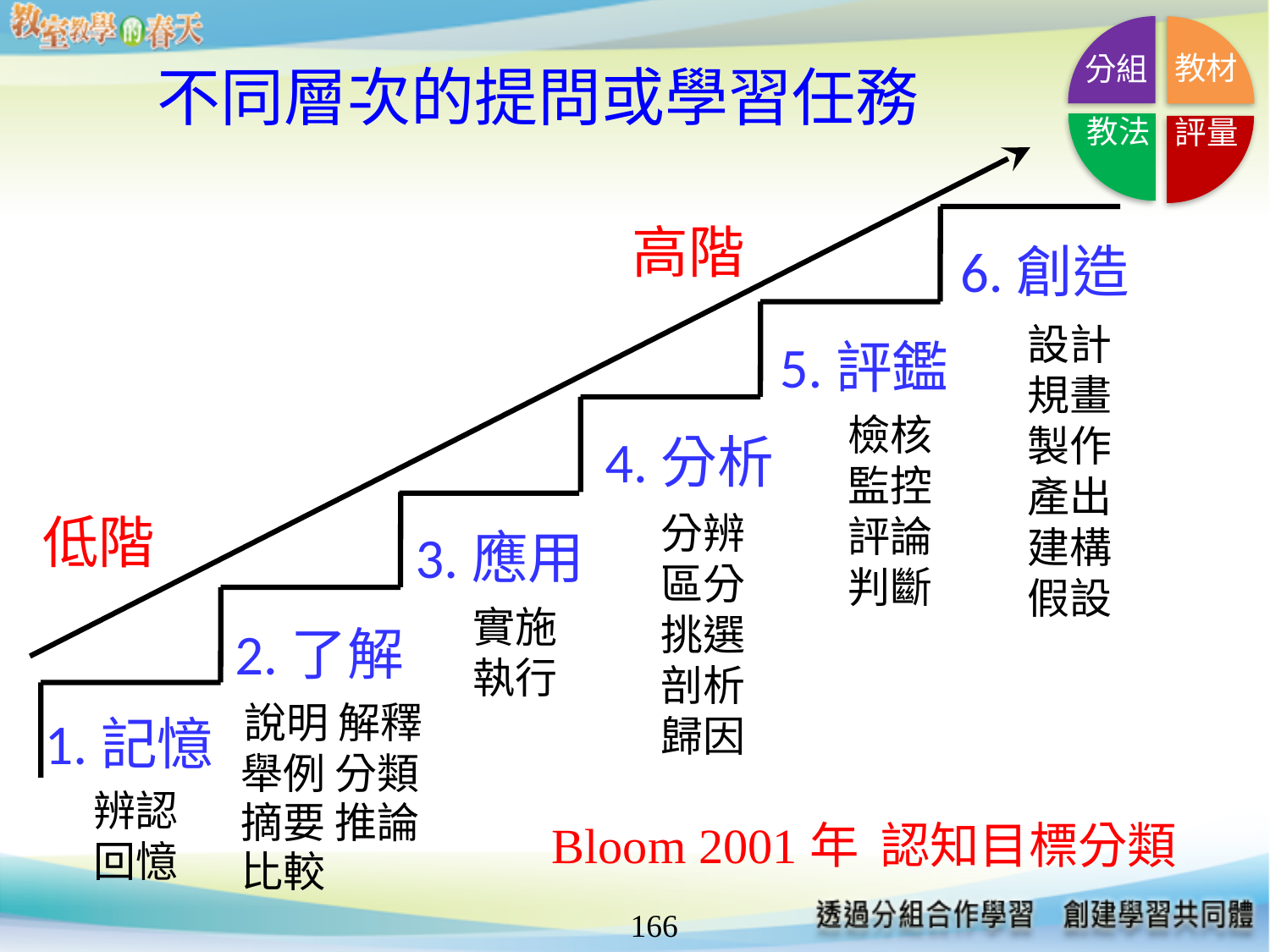

不同層次的提問或學習任務

分組

教材

教法

評量

高階

6.創造

設計規畫製作產出建構假設
5.評鑑

檢核 監控評論判斷
4.分析
低階

分辨 區分挑選剖析歸因
3.應用

實施
執行
2.了解

 說明 解釋
 舉例 分類
 摘要 推論
 比較
1.記憶
辨認 回憶
Bloom 2001年  認知目標分類
166